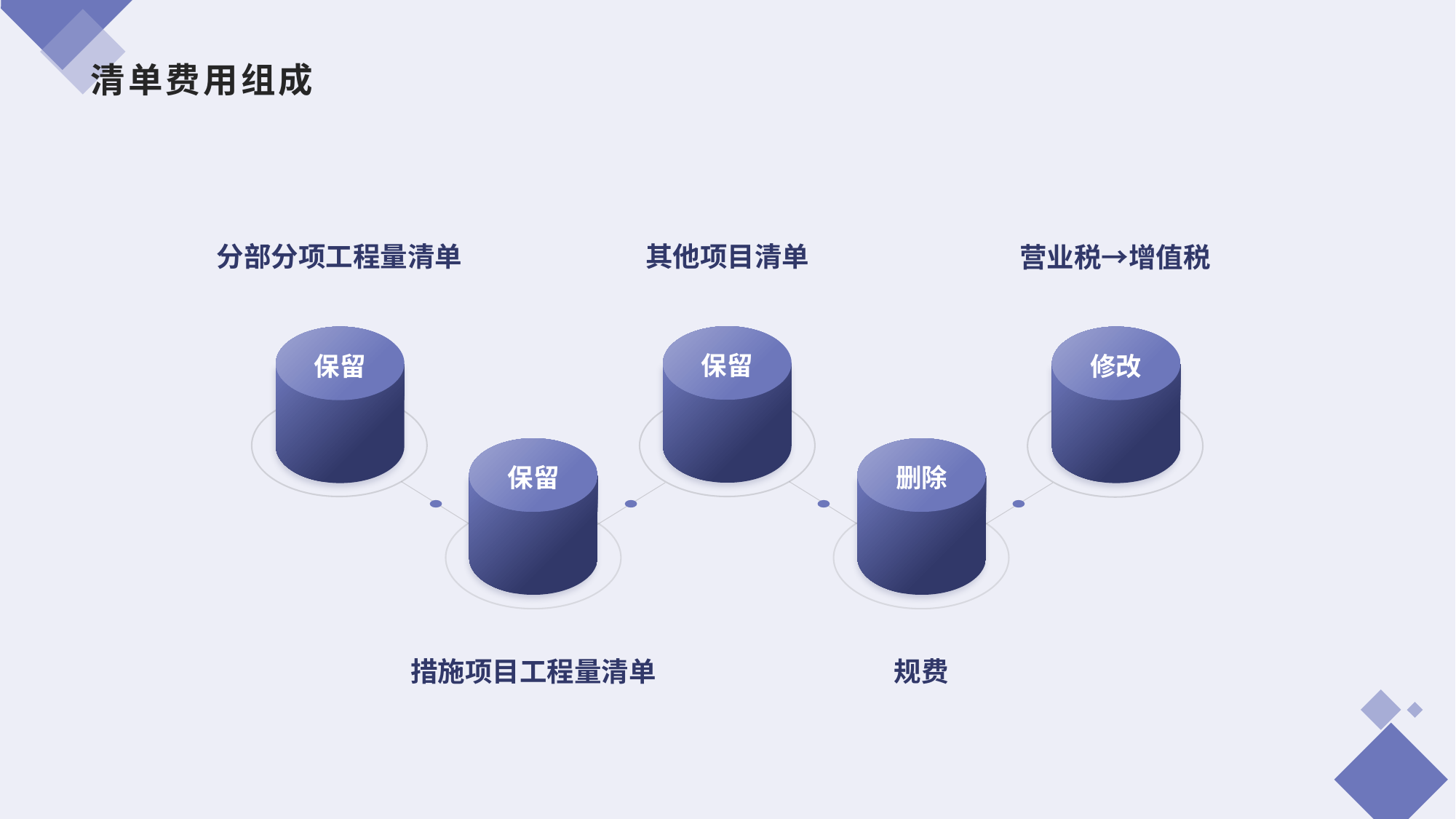

# 清单费用组成
分部分项工程量清单
其他项目清单
营业税→增值税
保留
保留
修改

保留
删除

措施项目工程量清单
规费